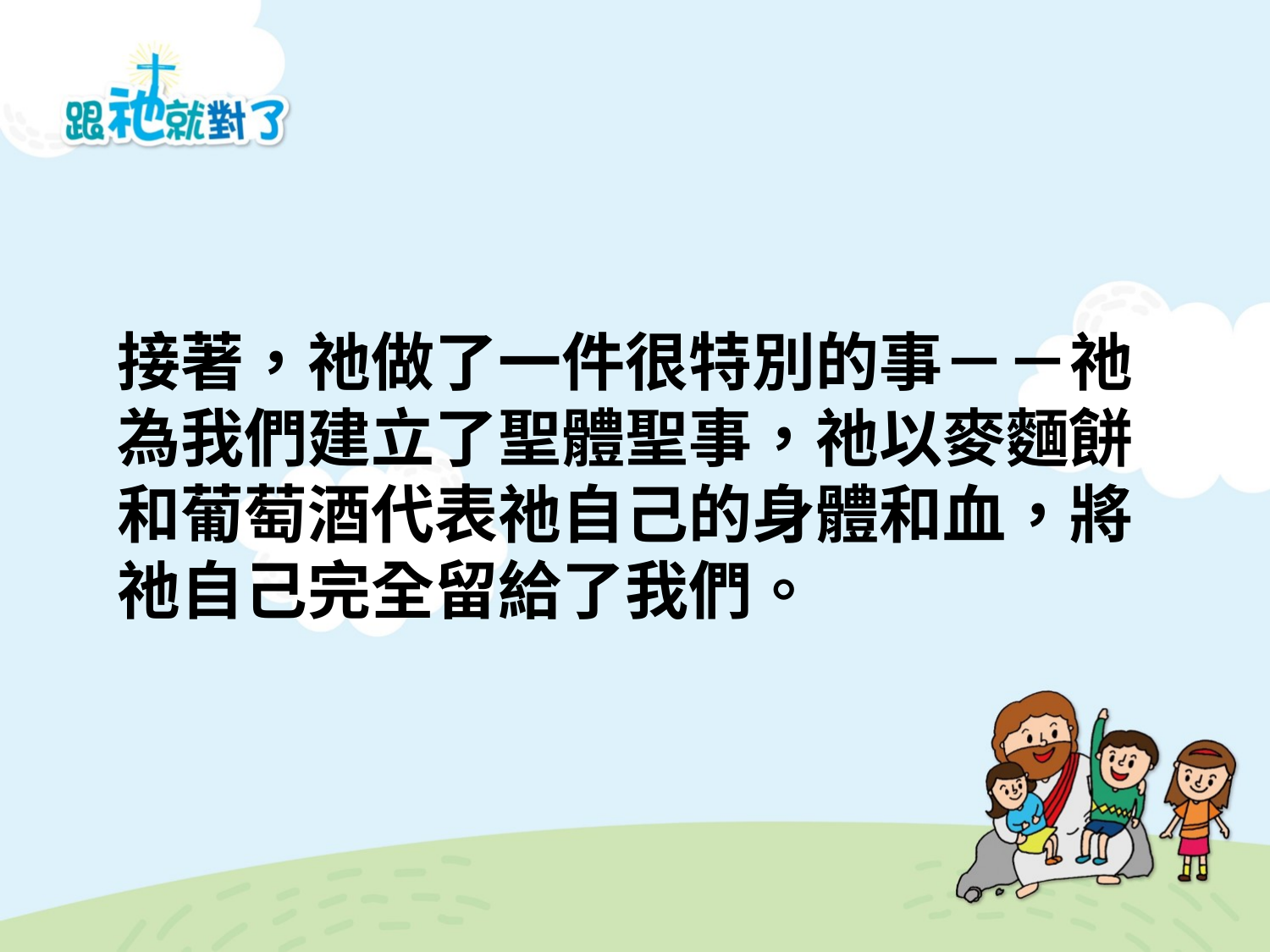

接著，祂做了一件很特別的事－－祂為我們建立了聖體聖事，祂以麥麵餅和葡萄酒代表祂自己的身體和血，將祂自己完全留給了我們。